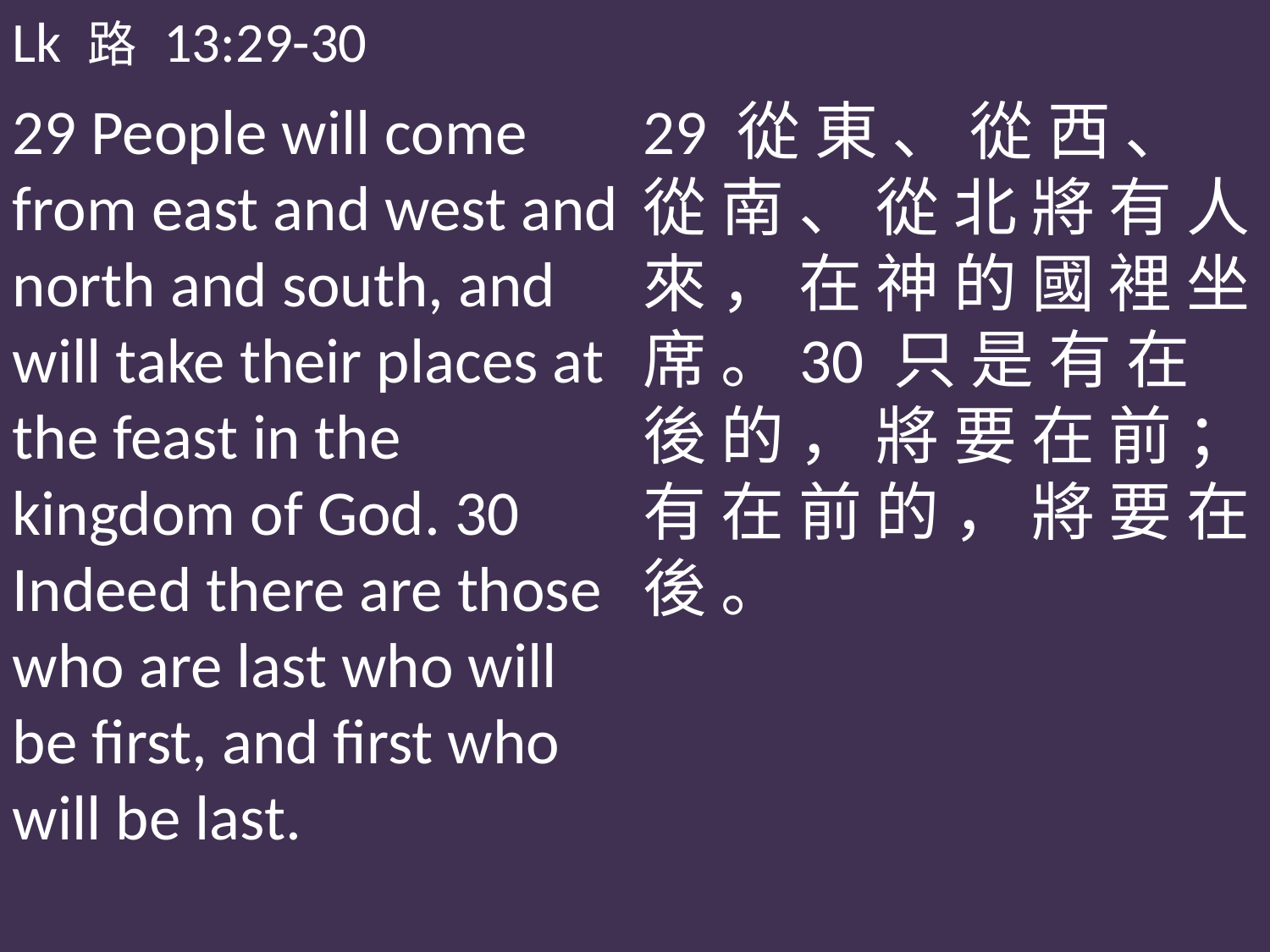

Lk 路 13:29-30
29 People will come from east and west and north and south, and will take their places at the feast in the kingdom of God. 30 Indeed there are those who are last who will be first, and first who will be last.
29 從 東 、 從 西 、 從 南 、 從 北 將 有 人 來 ， 在 神 的 國 裡 坐 席 。30 只 是 有 在 後 的 ， 將 要 在 前 ； 有 在 前 的 ， 將 要 在 後 。